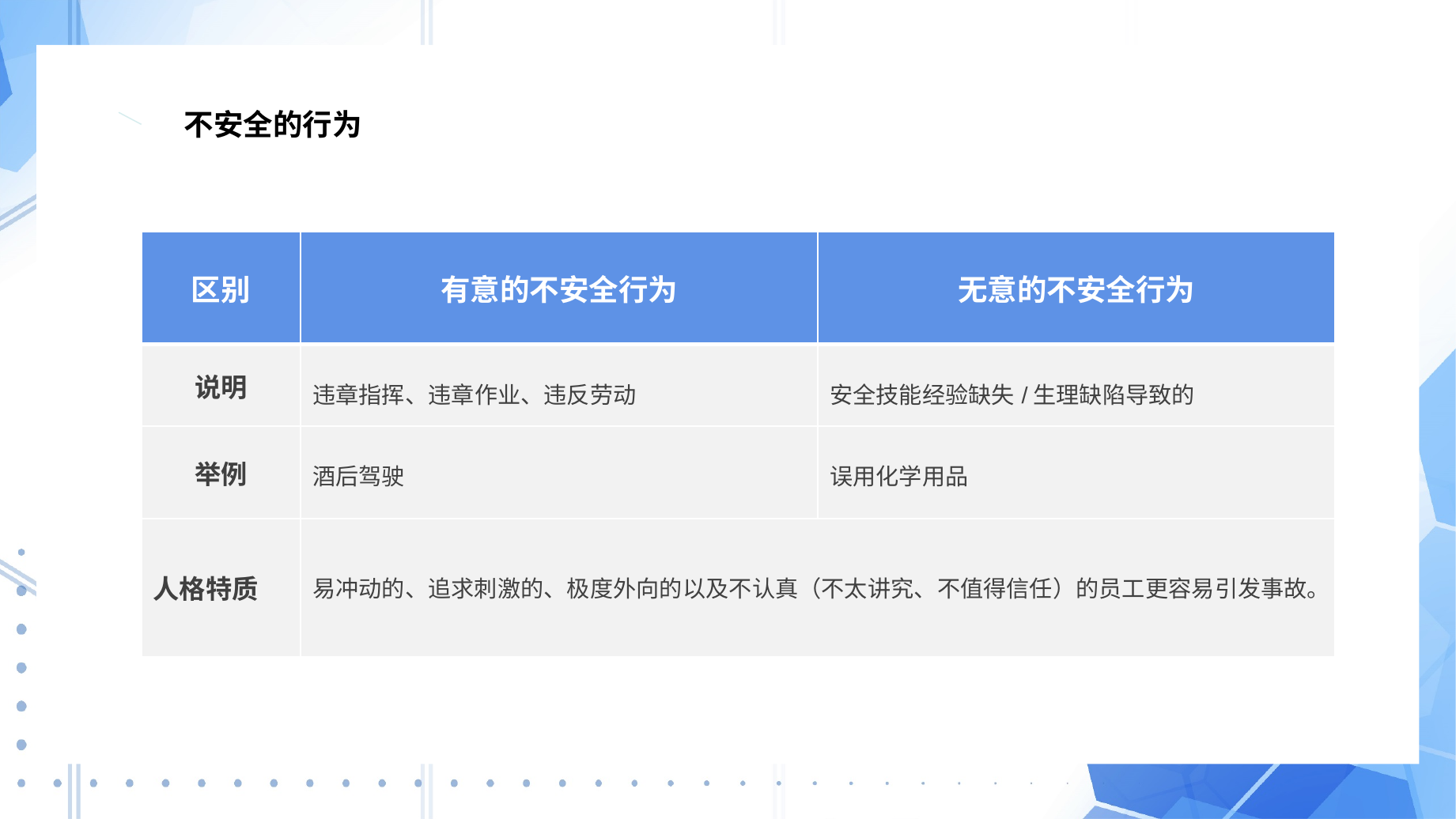

2
不安全的行为
| 区别 | 有意的不安全行为 | 无意的不安全行为 |
| --- | --- | --- |
| 说明 | 违章指挥、违章作业、违反劳动 | 安全技能经验缺失/生理缺陷导致的 |
| 举例 | 酒后驾驶 | 误用化学用品 |
| 人格特质 | 易冲动的、追求刺激的、极度外向的以及不认真（不太讲究、不值得信任）的员工更容易引发事故。 |  |